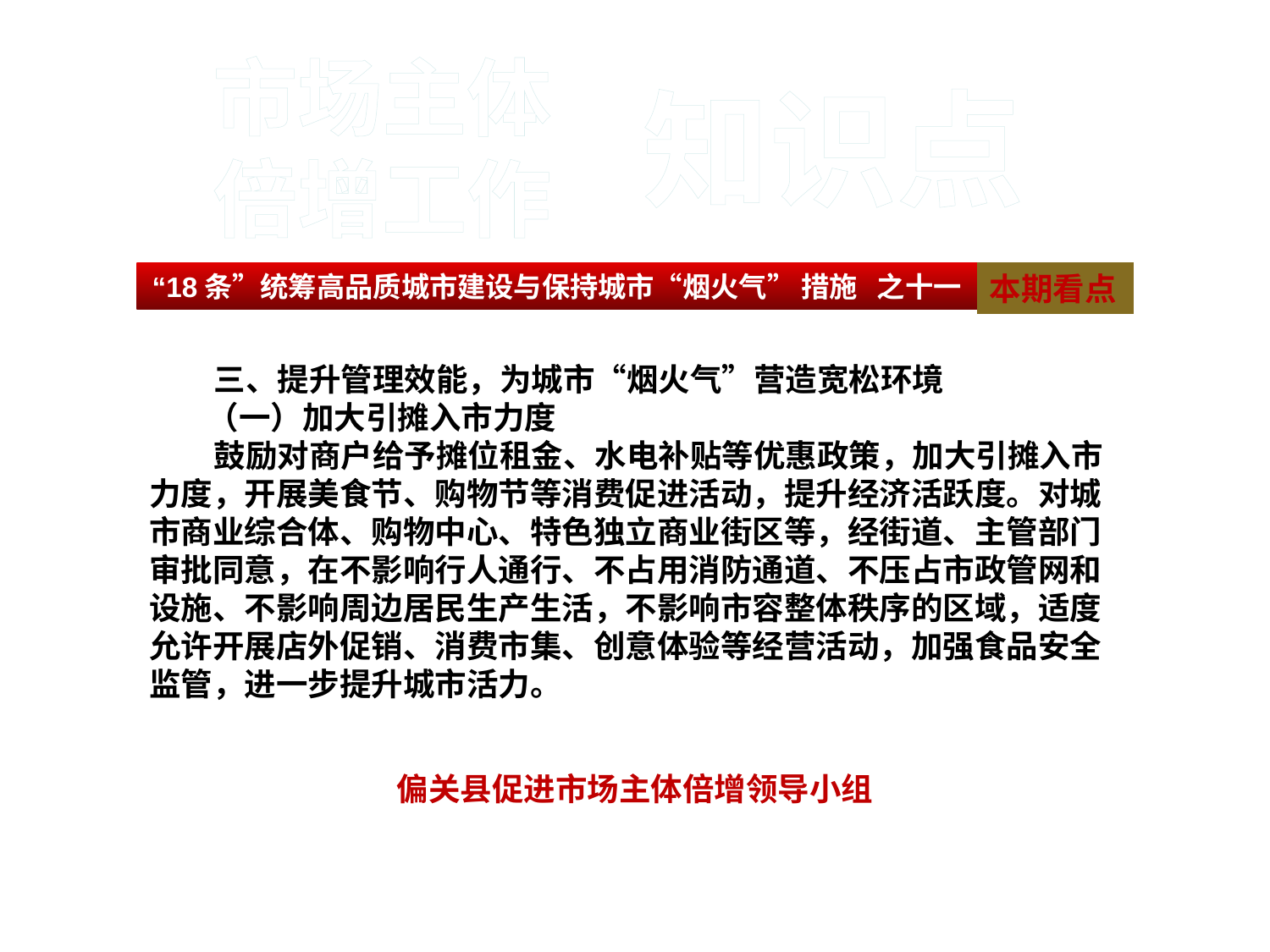

#

市场主体
倍增工作
知识点

        三、提升管理效能，为城市“烟火气”营造宽松环境
       （一）加大引摊入市力度
        鼓励对商户给予摊位租金、水电补贴等优惠政策，加大引摊入市力度，开展美食节、购物节等消费促进活动，提升经济活跃度。对城市商业综合体、购物中心、特色独立商业街区等，经街道、主管部门审批同意，在不影响行人通行、不占用消防通道、不压占市政管网和设施、不影响周边居民生产生活，不影响市容整体秩序的区域，适度允许开展店外促销、消费市集、创意体验等经营活动，加强食品安全监管，进一步提升城市活力。

偏关县促进市场主体倍增领导小组
“18条”统筹高品质城市建设与保持城市“烟火气” 措施   之十一
本期看点